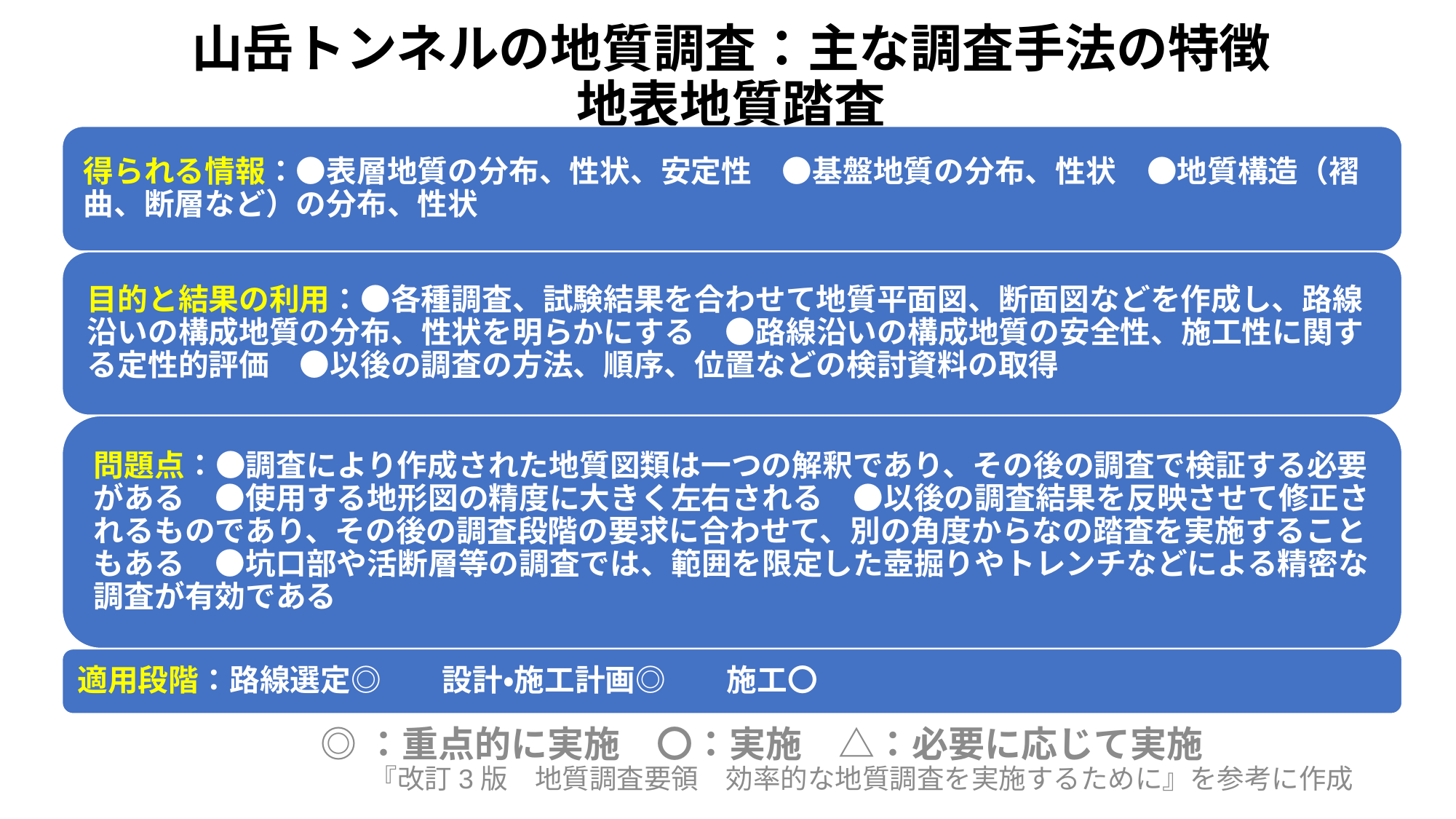

# 山岳トンネルの地質調査：主な調査手法の特徴 地表地質踏査
得られる情報：●表層地質の分布、性状、安定性　●基盤地質の分布、性状　●地質構造（褶曲、断層など）の分布、性状
目的と結果の利用：●各種調査、試験結果を合わせて地質平面図、断面図などを作成し、路線沿いの構成地質の分布、性状を明らかにする　●路線沿いの構成地質の安全性、施工性に関する定性的評価　●以後の調査の方法、順序、位置などの検討資料の取得
問題点：●調査により作成された地質図類は一つの解釈であり、その後の調査で検証する必要がある　●使用する地形図の精度に大きく左右される　●以後の調査結果を反映させて修正されるものであり、その後の調査段階の要求に合わせて、別の角度からなの踏査を実施することもある　●坑口部や活断層等の調査では、範囲を限定した壺掘りやトレンチなどによる精密な調査が有効である
適用段階：路線選定◎　　設計・施工計画◎　　施工〇
◎：重点的に実施　〇：実施　△：必要に応じて実施
『改訂3版　地質調査要領　効率的な地質調査を実施するために』を参考に作成